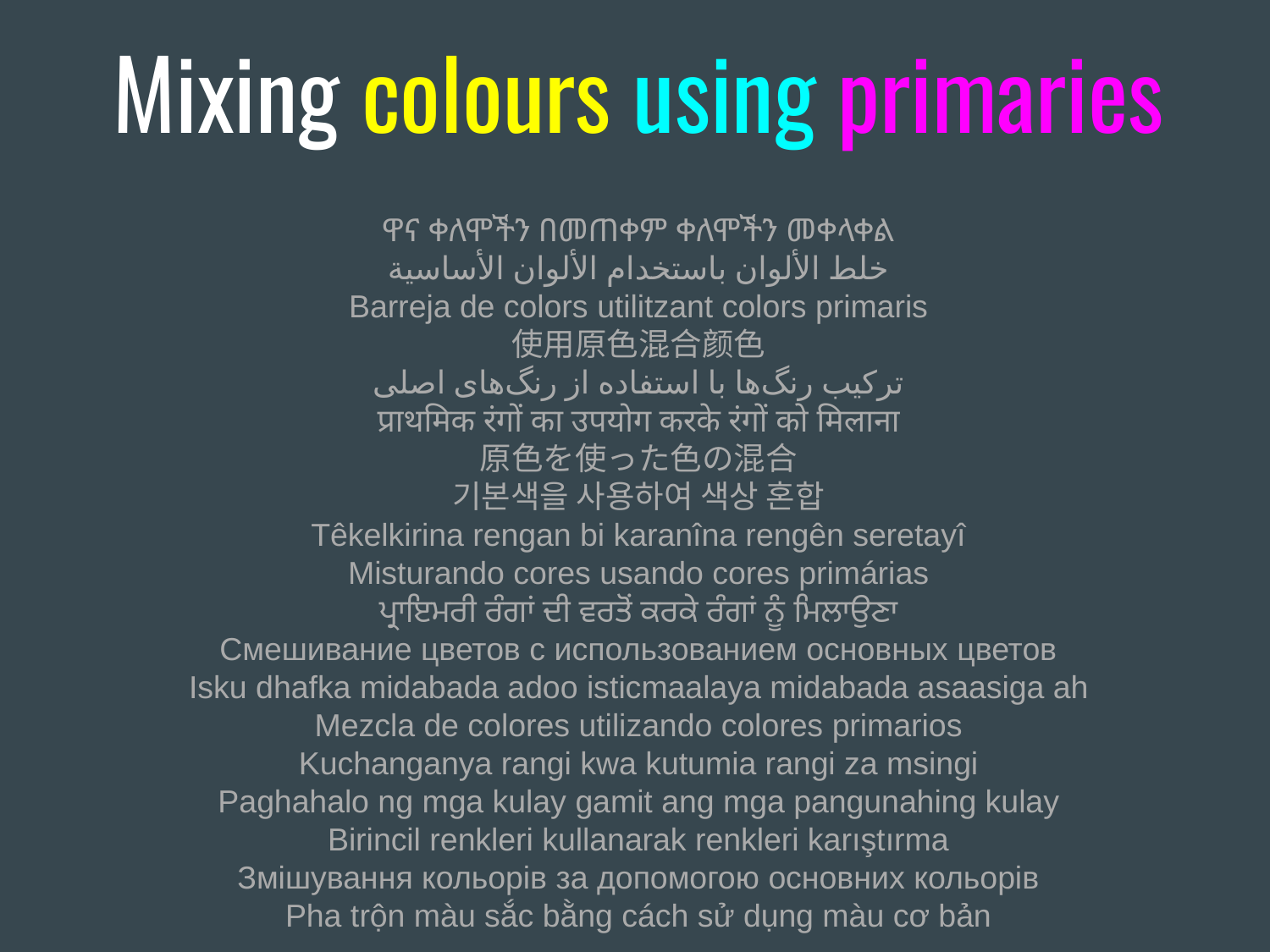

Mixing colours using primaries
ዋና ቀለሞችን በመጠቀም ቀለሞችን መቀላቀል
خلط الألوان باستخدام الألوان الأساسية
Barreja de colors utilitzant colors primaris
使用原色混合颜色
ترکیب رنگ‌ها با استفاده از رنگ‌های اصلی
प्राथमिक रंगों का उपयोग करके रंगों को मिलाना
原色を使った色の混合
기본색을 사용하여 색상 혼합
Têkelkirina rengan bi karanîna rengên seretayî
Misturando cores usando cores primárias
ਪ੍ਰਾਇਮਰੀ ਰੰਗਾਂ ਦੀ ਵਰਤੋਂ ਕਰਕੇ ਰੰਗਾਂ ਨੂੰ ਮਿਲਾਉਣਾ
Смешивание цветов с использованием основных цветов
Isku dhafka midabada adoo isticmaalaya midabada asaasiga ah
Mezcla de colores utilizando colores primarios
Kuchanganya rangi kwa kutumia rangi za msingi
Paghahalo ng mga kulay gamit ang mga pangunahing kulay
Birincil renkleri kullanarak renkleri karıştırma
Змішування кольорів за допомогою основних кольорів
Pha trộn màu sắc bằng cách sử dụng màu cơ bản